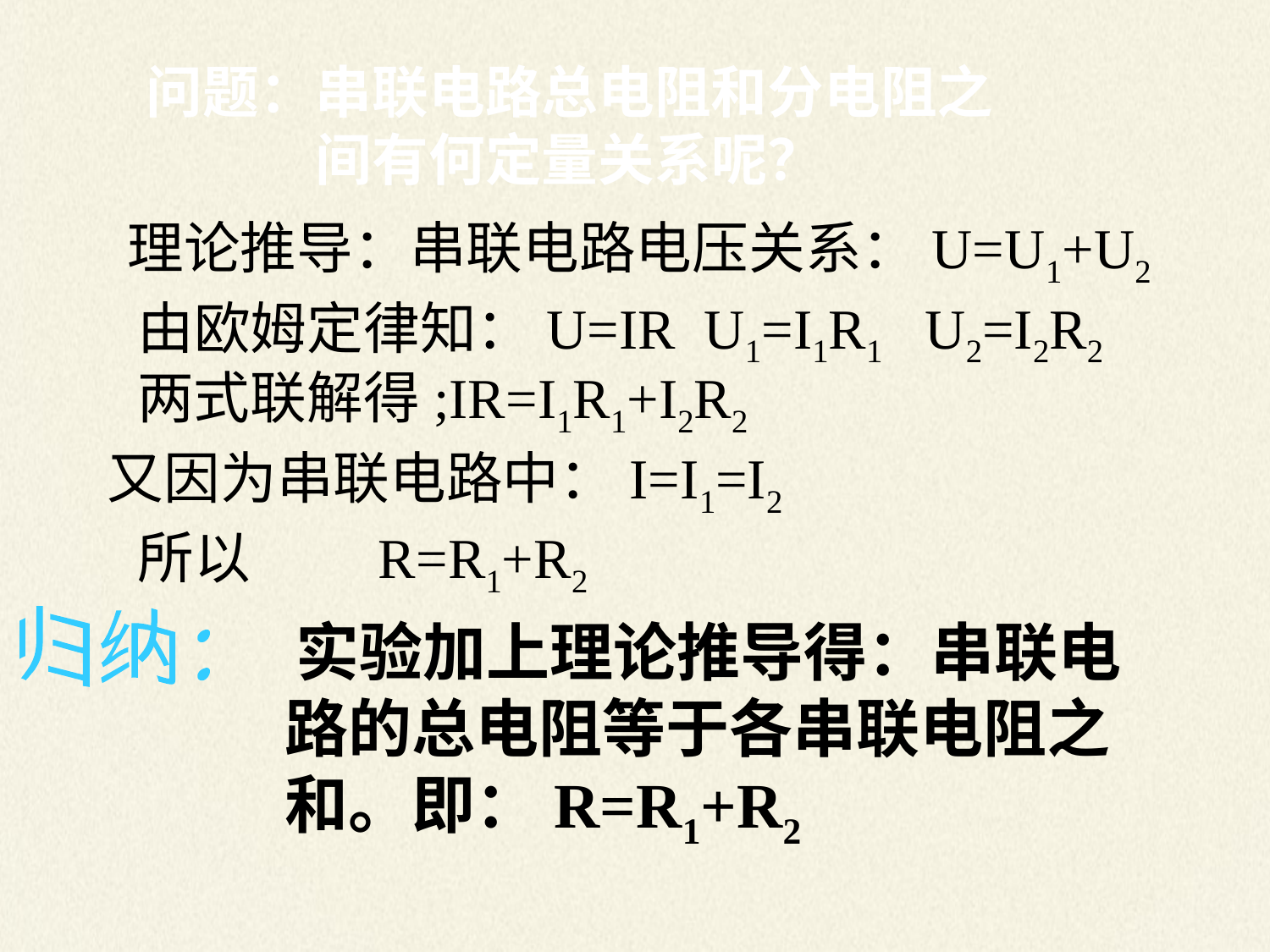

问题：串联电路总电阻和分电阻之
间有何定量关系呢？
理论推导：串联电路电压关系：U=U1+U2
由欧姆定律知：U=IR  U1=I1R1   U2=I2R2
两式联解得;IR=I1R1+I2R2
又因为串联电路中：I=I1=I2

所以         R=R1+R2
归纳：
   实验加上理论推导得：串联电路的总电阻等于各串联电阻之和。即：R=R1+R2